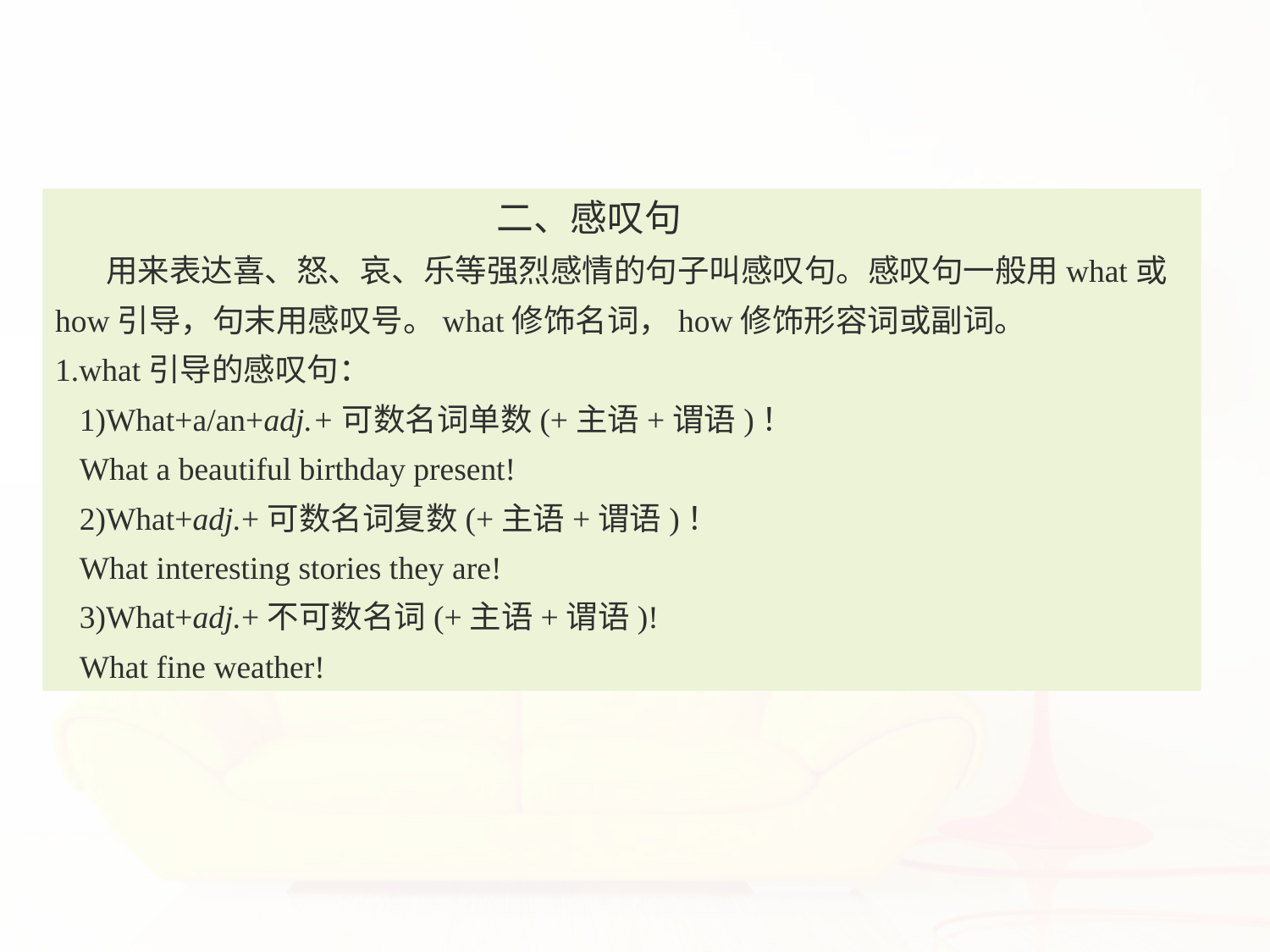

二、感叹句
      用来表达喜、怒、哀、乐等强烈感情的句子叫感叹句。感叹句一般用what或how引导，句末用感叹号。what修饰名词，how修饰形容词或副词。
1.what引导的感叹句：
   1)What+a/an+adj.+可数名词单数(+主语+谓语)！
   What a beautiful birthday present!
   2)What+adj.+可数名词复数(+主语+谓语)！
   What interesting stories they are!
   3)What+adj.+不可数名词(+主语+谓语)!
   What fine weather!